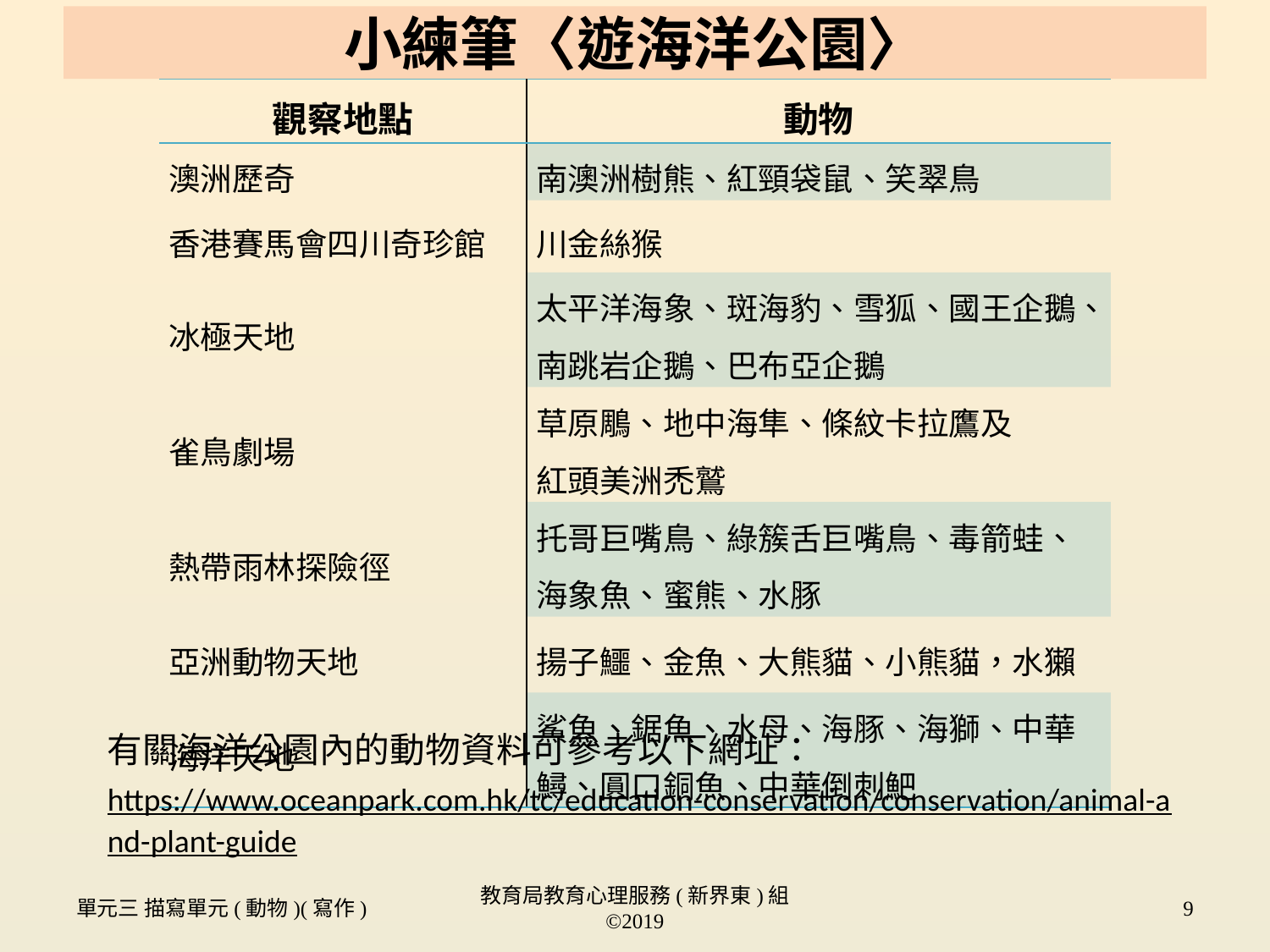

# 小練筆〈遊海洋公園〉
| 觀察地點 | 動物 |
| --- | --- |
| 澳洲歷奇 | 南澳洲樹熊、紅頸袋鼠、笑翠鳥 |
| 香港賽馬會四川奇珍館 | 川金絲猴 |
| 冰極天地 | 太平洋海象、斑海豹、雪狐、國王企鵝、南跳岩企鵝、巴布亞企鵝 |
| 雀鳥劇場 | 草原鵰、地中海隼、條紋卡拉鷹及 紅頭美洲禿鷲 |
| 熱帶雨林探險徑 | 托哥巨嘴鳥、綠簇舌巨嘴鳥、毒箭蛙、海象魚、蜜熊、水豚 |
| 亞洲動物天地 | 揚子鱷、金魚、大熊貓、小熊貓，水獺 |
| 海洋天地 | 鯊魚、鋸魚、水母、海豚、海獅、中華鱘、圓口銅魚、中華倒刺䰾 |
有關海洋公園內的動物資料可參考以下網址：
https://www.oceanpark.com.hk/tc/education-conservation/conservation/animal-and-plant-guide
單元三 描寫單元(動物)(寫作)
教育局教育心理服務(新界東)組 ©2019
9